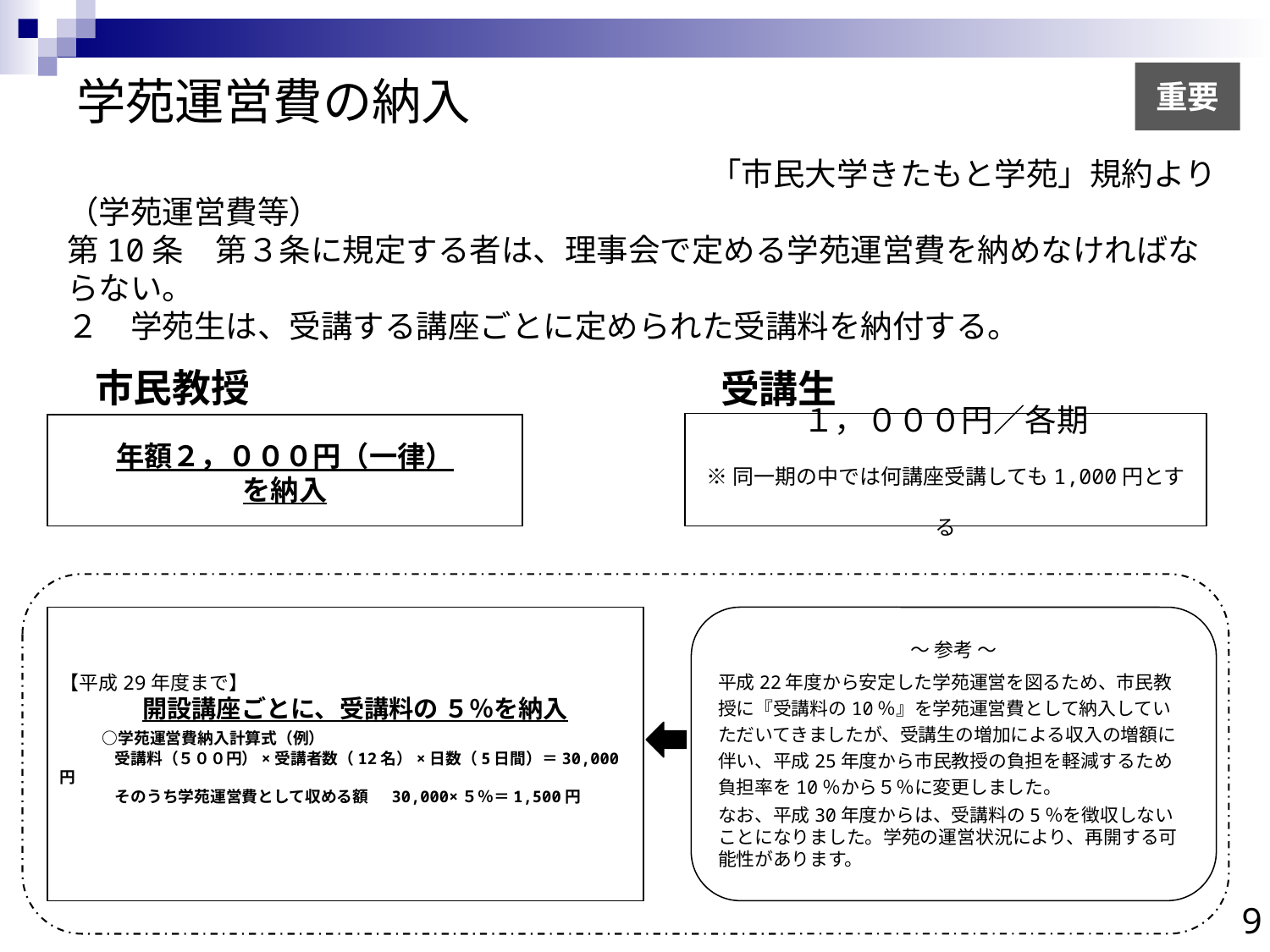

重要
# 学苑運営費の納入
「市民大学きたもと学苑」規約より
（学苑運営費等）
第10条　第３条に規定する者は、理事会で定める学苑運営費を納めなければならない。
２　学苑生は、受講する講座ごとに定められた受講料を納付する。
市民教授
受講生
１，０００円／各期
※同一期の中では何講座受講しても1,000円とする

年額２，０００円（一律）
を納入

～ 参考 ～
平成22年度から安定した学苑運営を図るため、市民教授に『受講料の10％』を学苑運営費として納入していただいてきましたが、受講生の増加による収入の増額に伴い、平成25年度から市民教授の負担を軽減するため負担率を10％から５％に変更しました。
なお、平成30年度からは、受講料の5％を徴収しないことになりました。学苑の運営状況により、再開する可能性があります。

【平成29年度まで】
　開設講座ごとに、受講料の ５％を納入
　　○学苑運営費納入計算式（例）
　　　  受講料（５００円）×受講者数（12名）×日数（5日間）＝30,000円
　　　  そのうち学苑運営費として収める額　 30,000×５％＝1,500円

9